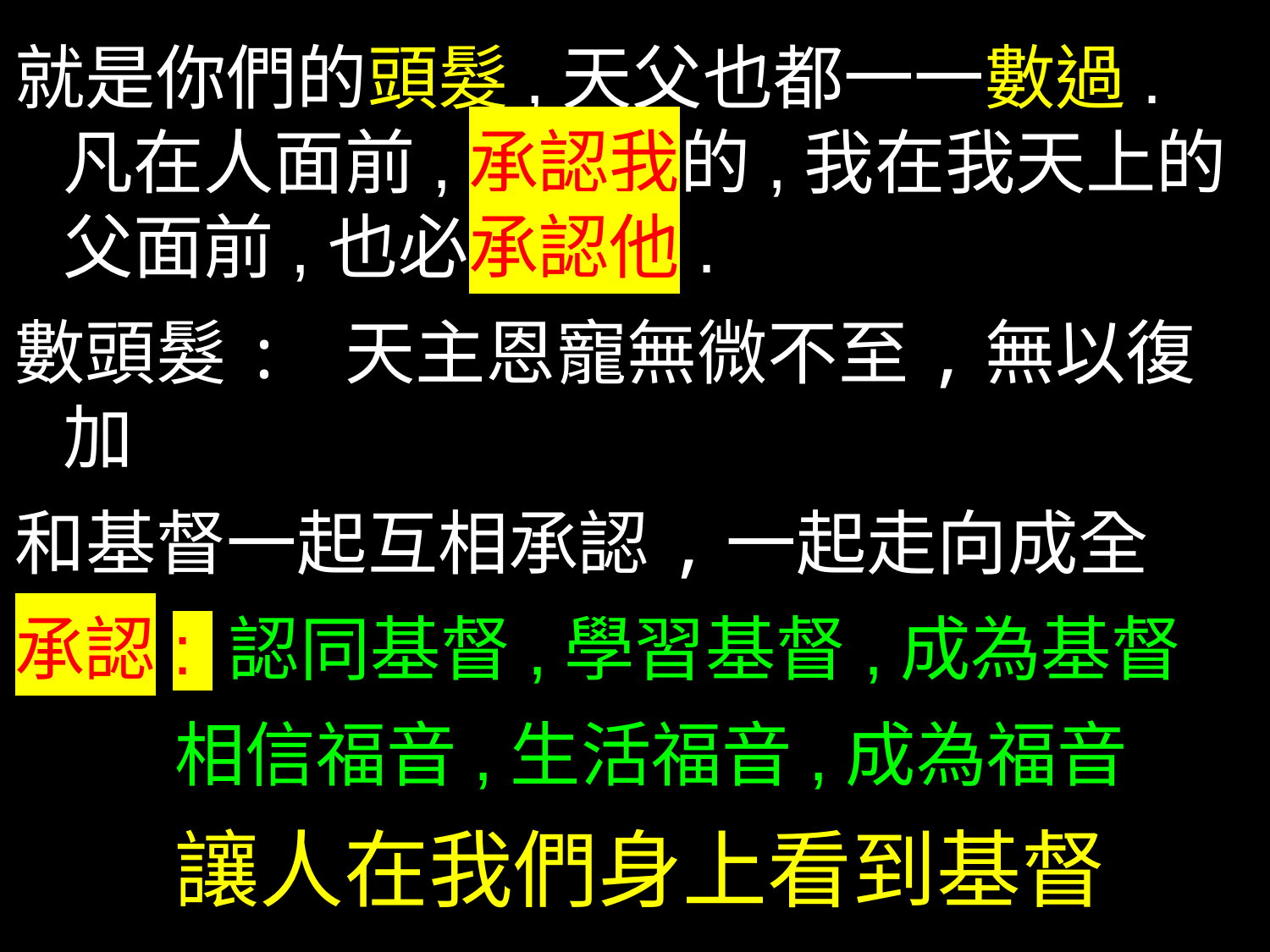

就是你們的頭髮,天父也都一一數過.
凡在人面前,承認我的,我在我天上的父面前,也必承認他.
數頭髮: 天主恩寵無微不至,無以復加
和基督一起互相承認,一起走向成全
承認: 認同基督,學習基督,成為基督
         相信福音,生活福音,成為福音
         讓人在我們身上看到基督